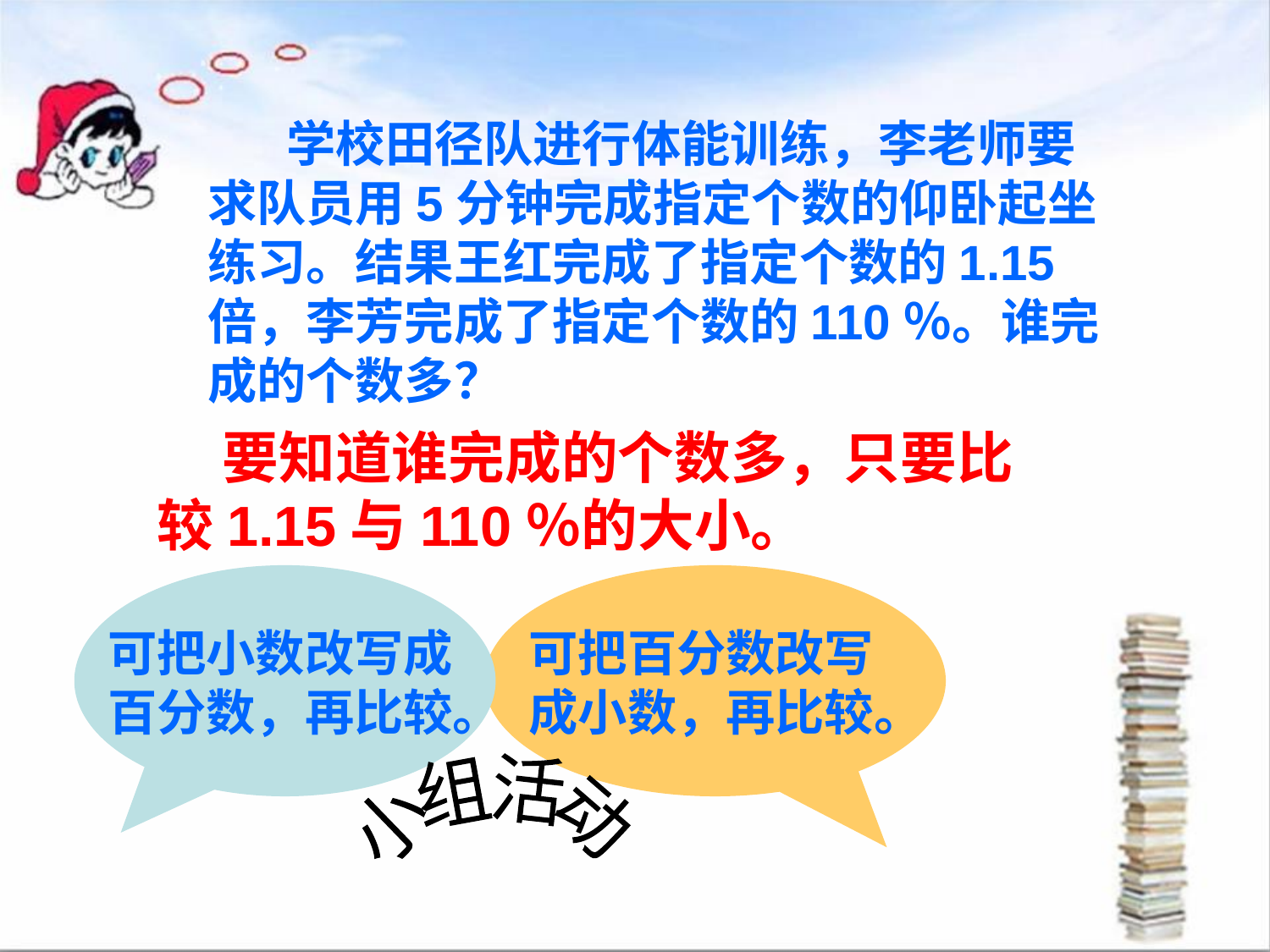

学校田径队进行体能训练，李老师要求队员用5分钟完成指定个数的仰卧起坐练习。结果王红完成了指定个数的1.15倍，李芳完成了指定个数的110％。谁完成的个数多？
    要知道谁完成的个数多，只要比较1.15与110％的大小。

可把小数改写成
百分数，再比较。
可把百分数改写
成小数，再比较。
小组活动